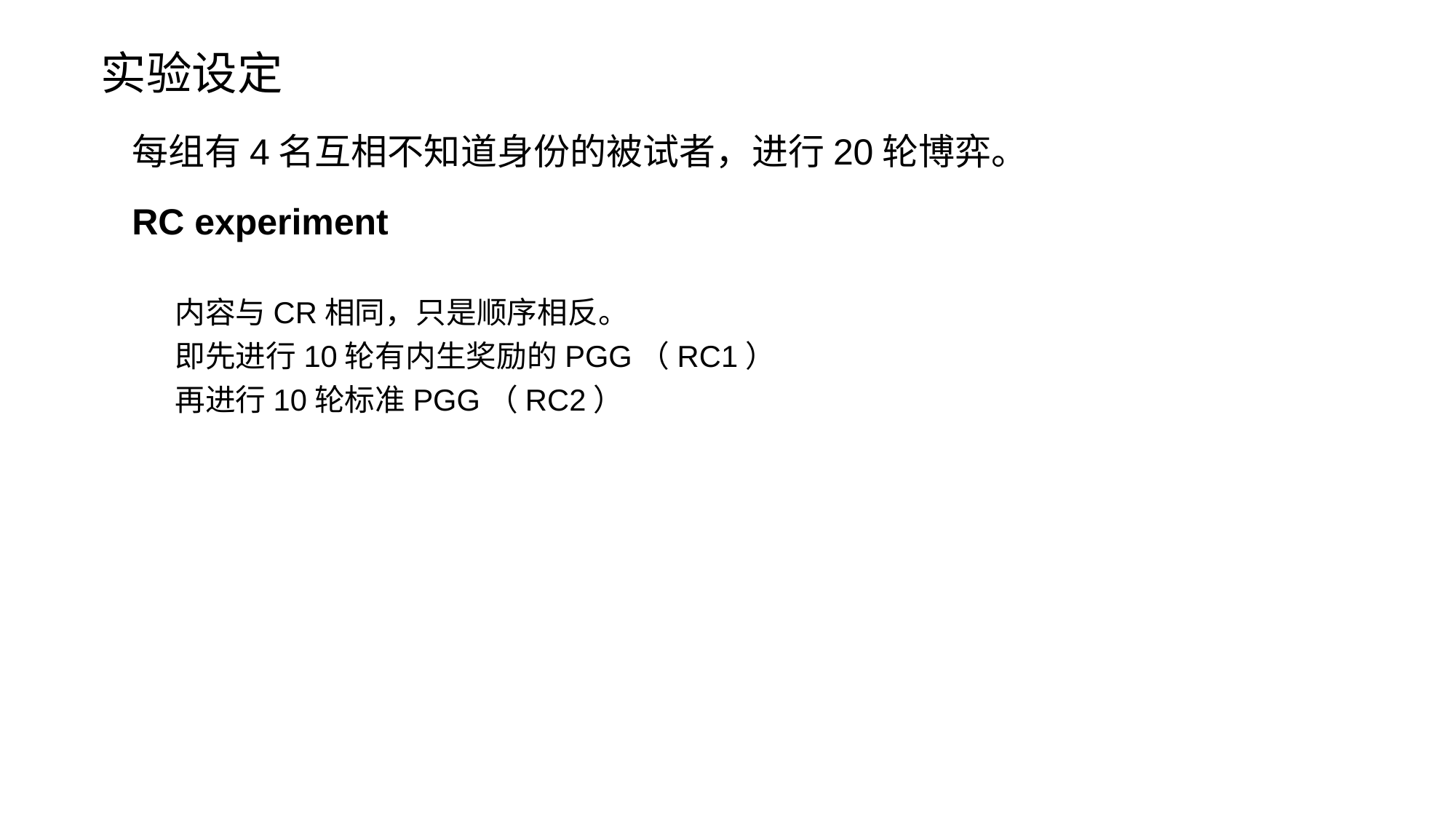

实验设定
每组有4名互相不知道身份的被试者，进行20轮博弈。
RC experiment

内容与CR相同，只是顺序相反。
即先进行10轮有内生奖励的PGG（RC1）
再进行10轮标准PGG（RC2）